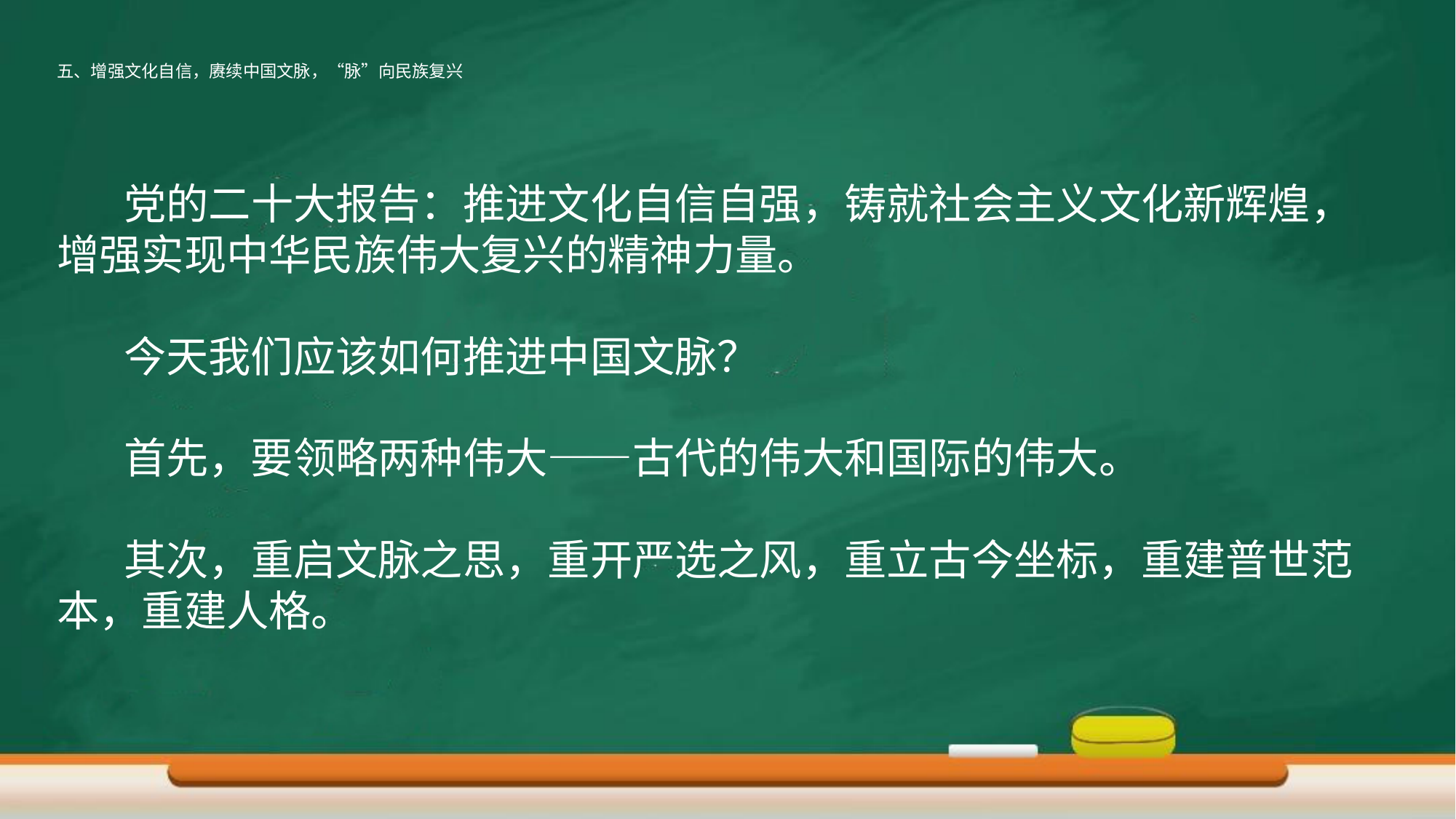

# 五、增强文化自信，赓续中国文脉，“脉”向民族复兴
      党的二十大报告：推进文化自信自强，铸就社会主义文化新辉煌，增强实现中华民族伟大复兴的精神力量。

      今天我们应该如何推进中国文脉？

      首先，要领略两种伟大——古代的伟大和国际的伟大。

      其次，重启文脉之思，重开严选之风，重立古今坐标，重建普世范本，重建人格。